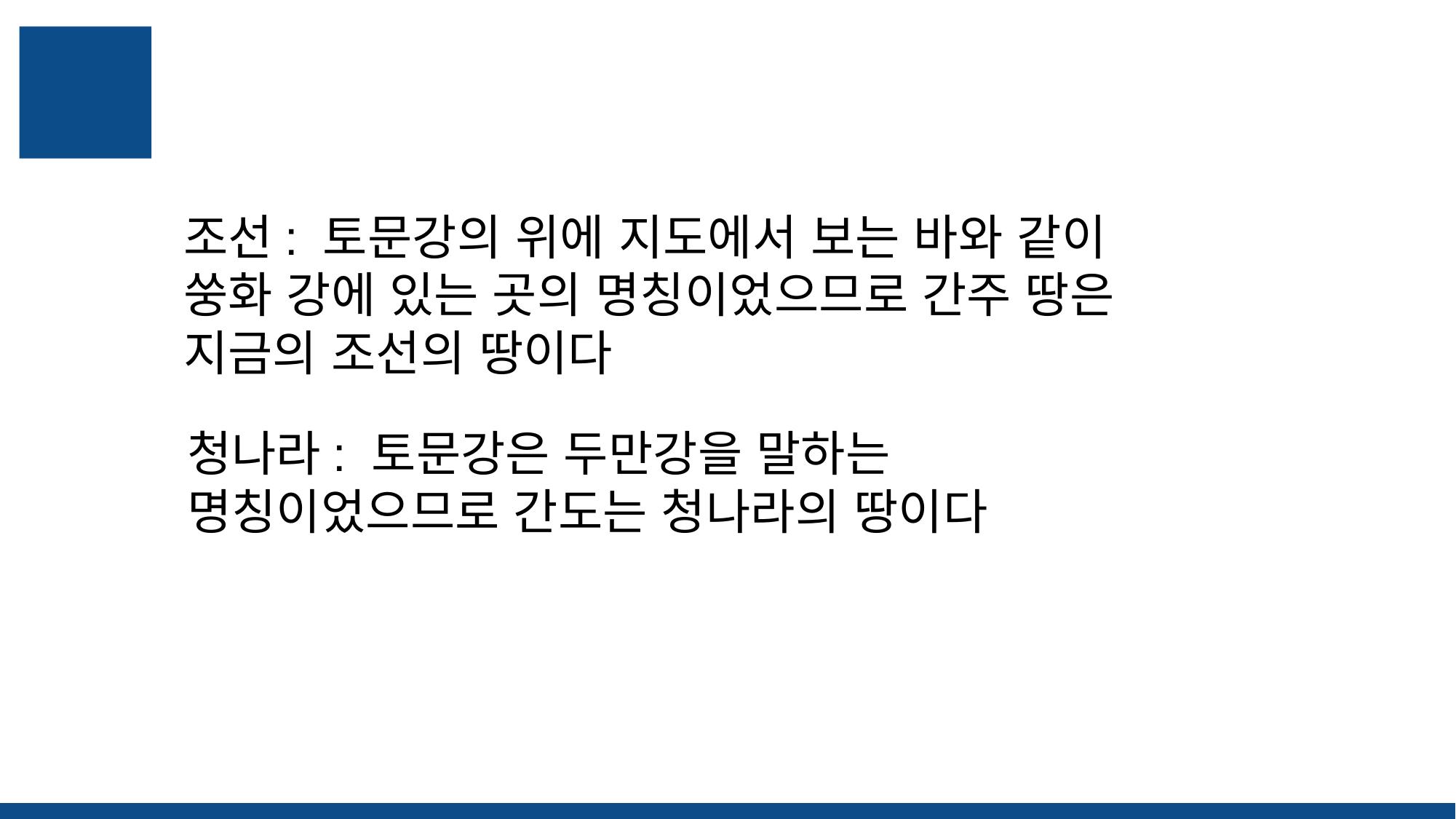

조선: 토문강의 위에 지도에서 보는 바와 같이 쑹화 강에 있는 곳의 명칭이었으므로 간주 땅은 지금의 조선의 땅이다
청나라: 토문강은 두만강을 말하는 명칭이었으므로 간도는 청나라의 땅이다